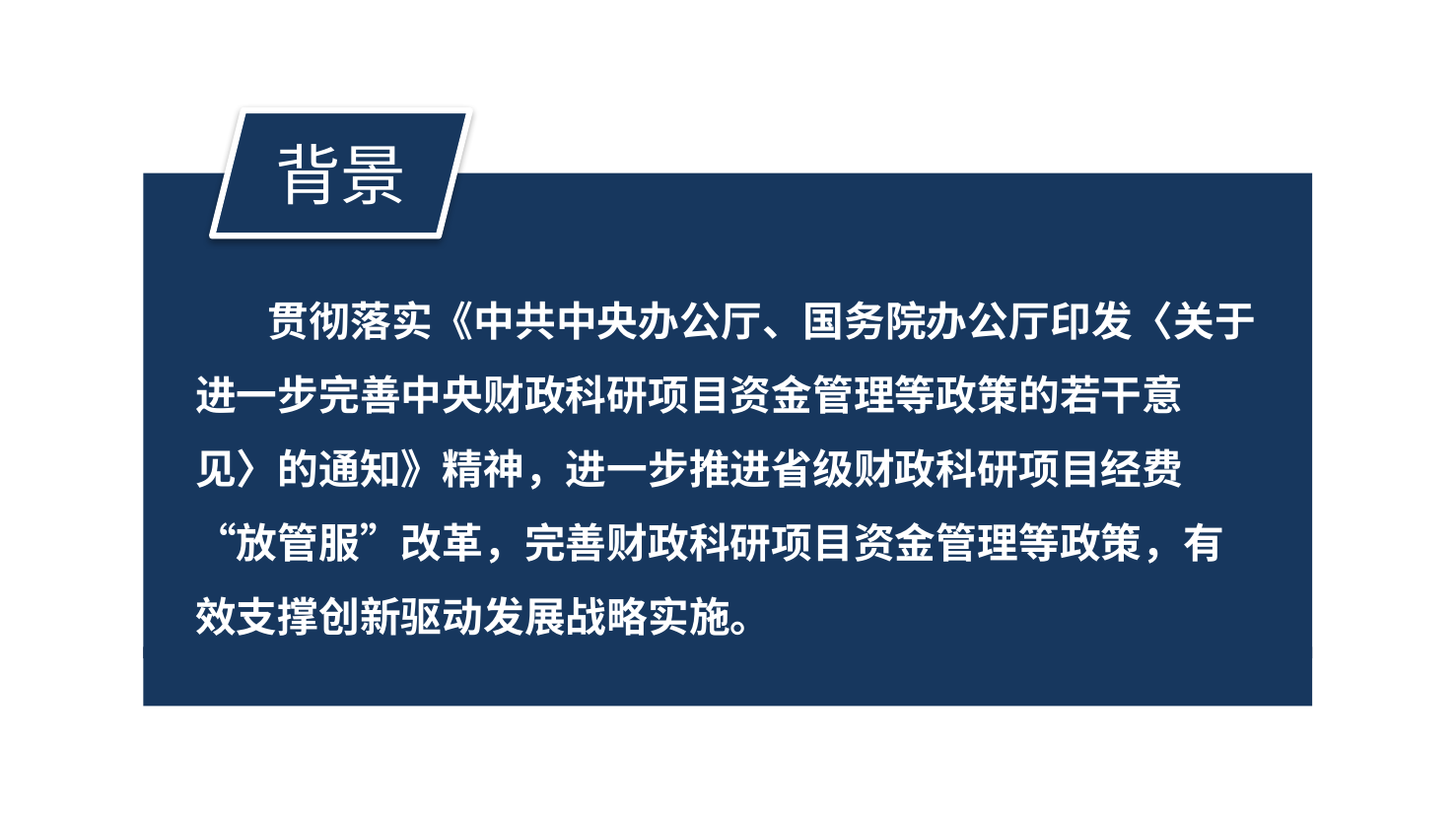

背景

贯彻落实《中共中央办公厅、国务院办公厅印发〈关于进一步完善中央财政科研项目资金管理等政策的若干意见〉的通知》精神，进一步推进省级财政科研项目经费“放管服”改革，完善财政科研项目资金管理等政策，有效支撑创新驱动发展战略实施。